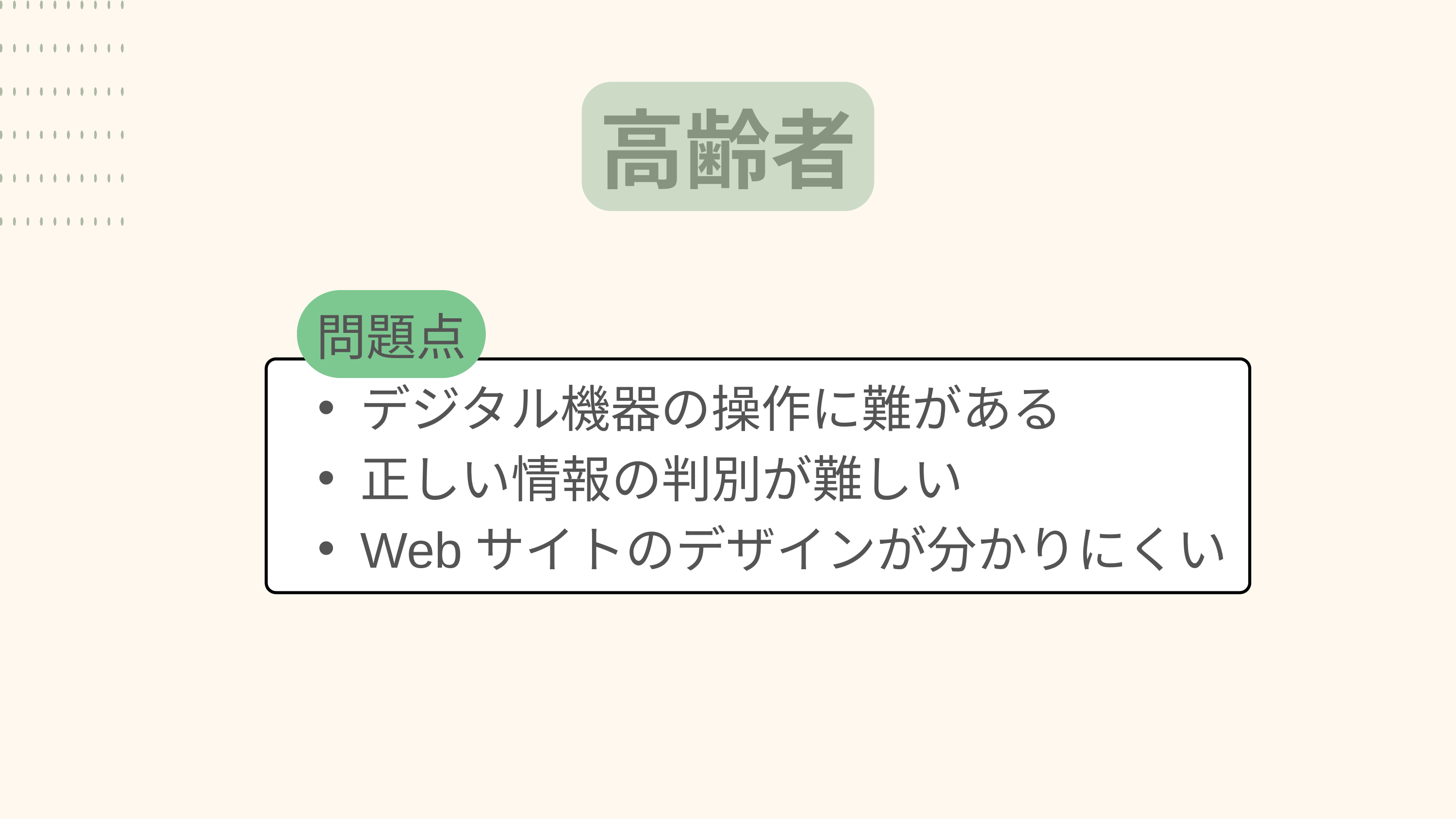

高齢者

問題点

デジタル機器の操作に難がある
正しい情報の判別が難しい
Webサイトのデザインが分かりにくい